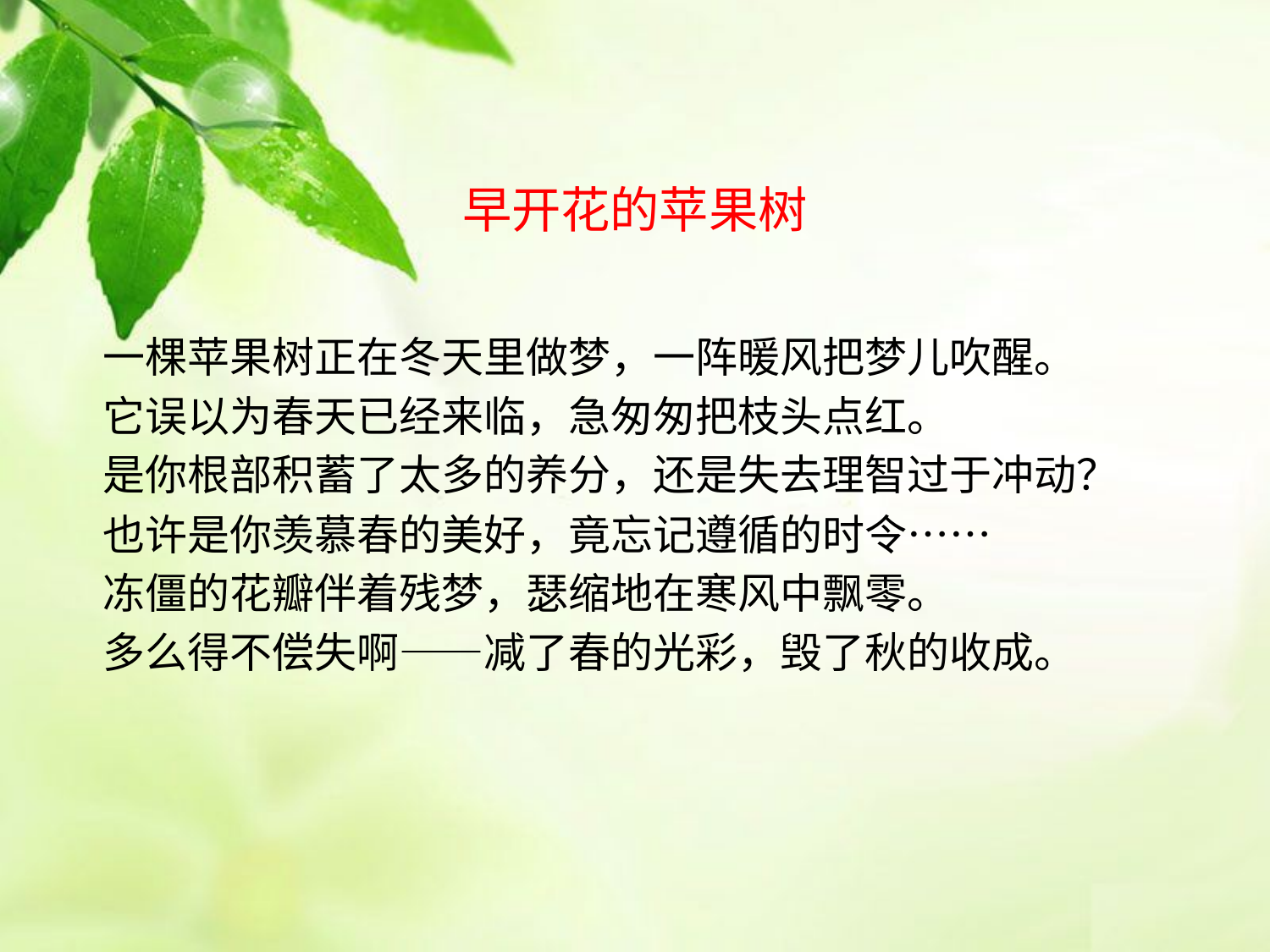

# 早开花的苹果树
    一棵苹果树正在冬天里做梦，一阵暖风把梦儿吹醒。
    它误以为春天已经来临，急匆匆把枝头点红。
    是你根部积蓄了太多的养分，还是失去理智过于冲动？
    也许是你羡慕春的美好，竟忘记遵循的时令……
    冻僵的花瓣伴着残梦，瑟缩地在寒风中飘零。
    多么得不偿失啊——减了春的光彩，毁了秋的收成。